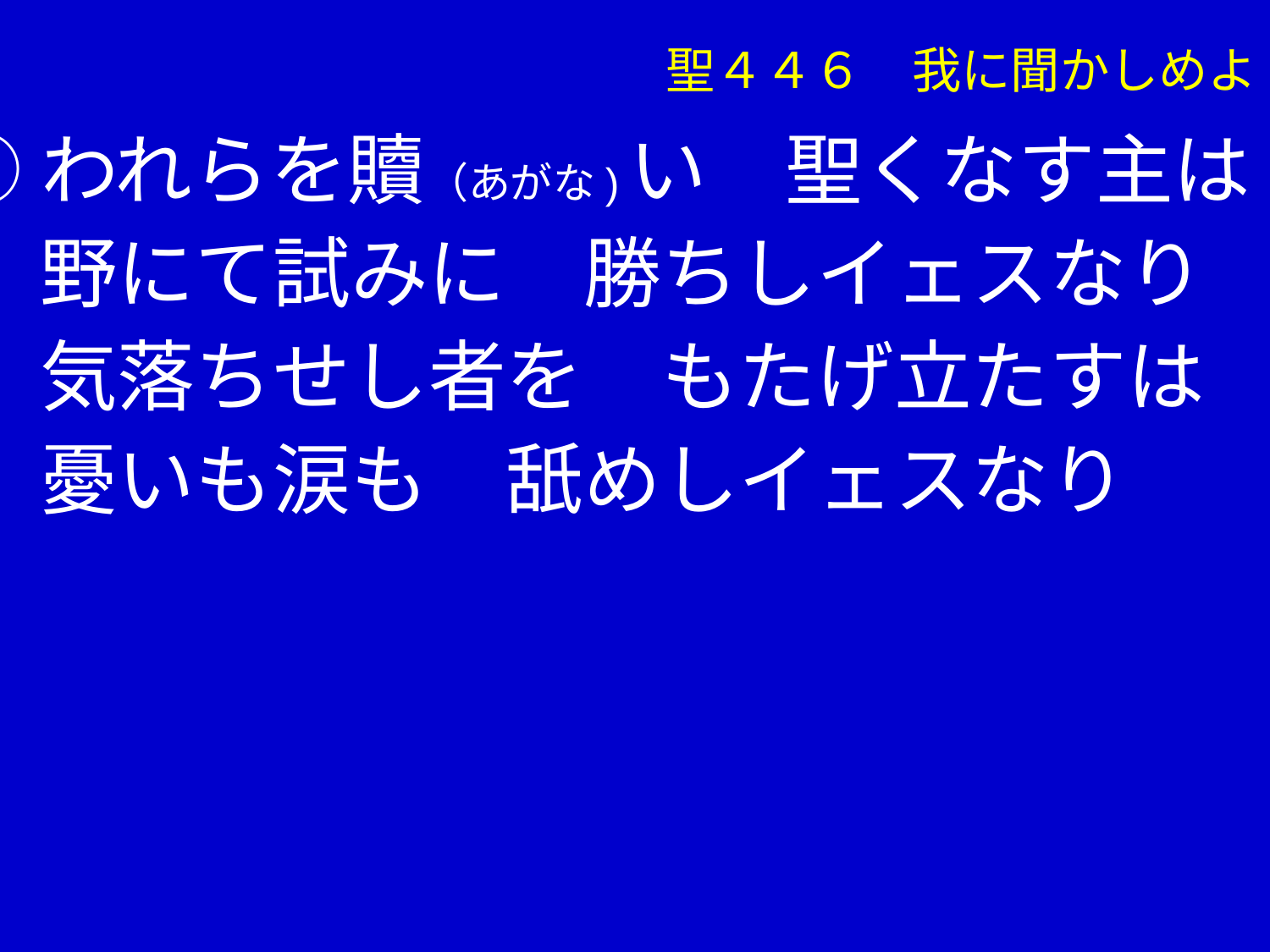

聖４４６　我に聞かしめよ
②われらを贖（あがな)い　聖くなす主は
　 野にて試みに　勝ちしイェスなり
　 気落ちせし者を　もたげ立たすは
　 憂いも涙も　舐めしイェスなり